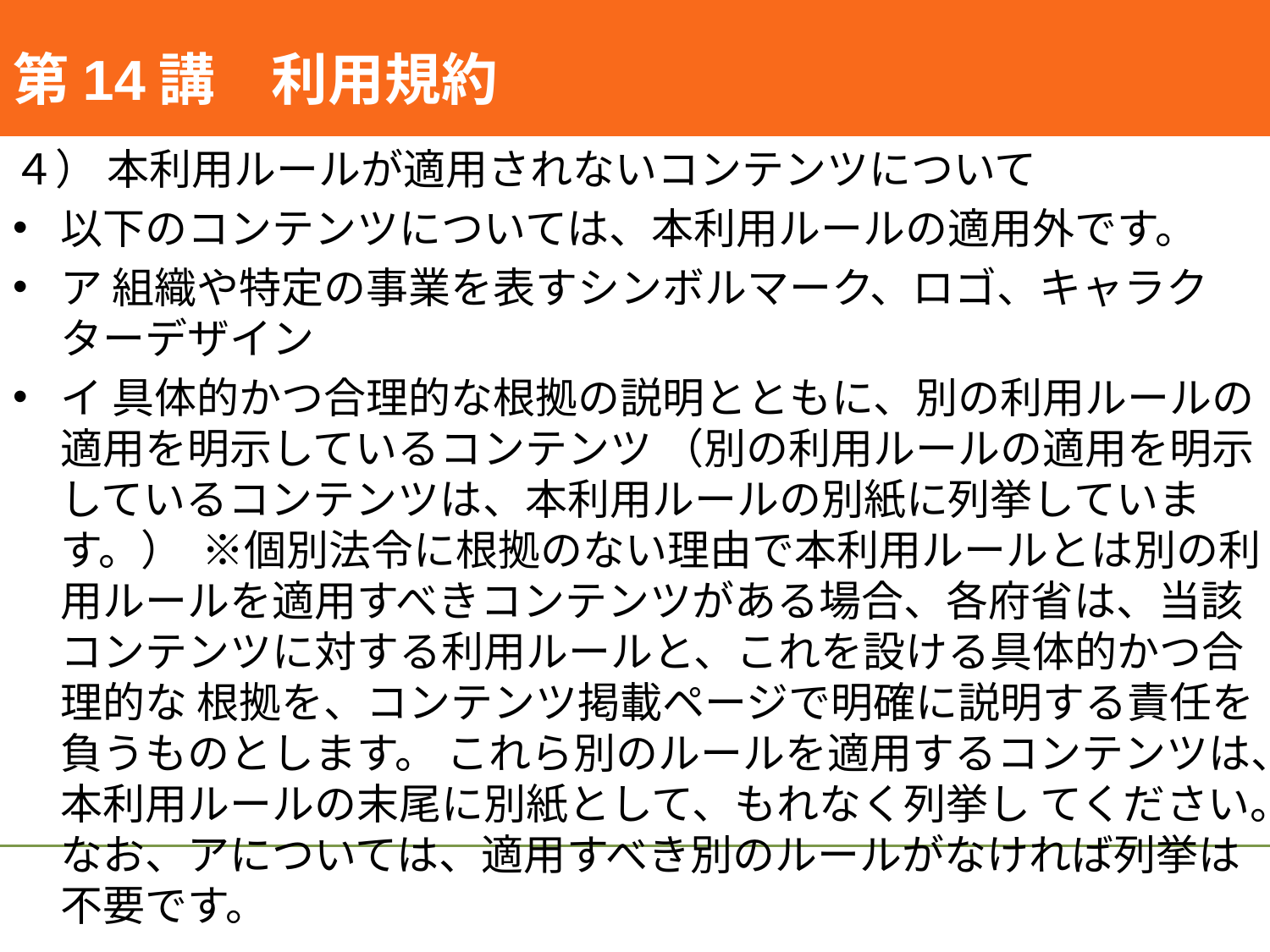

#
第14講　利用規約
４） 本利用ルールが適用されないコンテンツについて
以下のコンテンツについては、本利用ルールの適用外です。
ア 組織や特定の事業を表すシンボルマーク、ロゴ、キャラクターデザイン
イ 具体的かつ合理的な根拠の説明とともに、別の利用ルールの適用を明示しているコンテンツ （別の利用ルールの適用を明示しているコンテンツは、本利用ルールの別紙に列挙しています。）  ※個別法令に根拠のない理由で本利用ルールとは別の利用ルールを適用すべきコンテンツがある場合、各府省は、当該コンテンツに対する利用ルールと、これを設ける具体的かつ合理的な 根拠を、コンテンツ掲載ページで明確に説明する責任を負うものとします。 これら別のルールを適用するコンテンツは、本利用ルールの末尾に別紙として、もれなく列挙し てください。なお、アについては、適用すべき別のルールがなければ列挙は不要です。